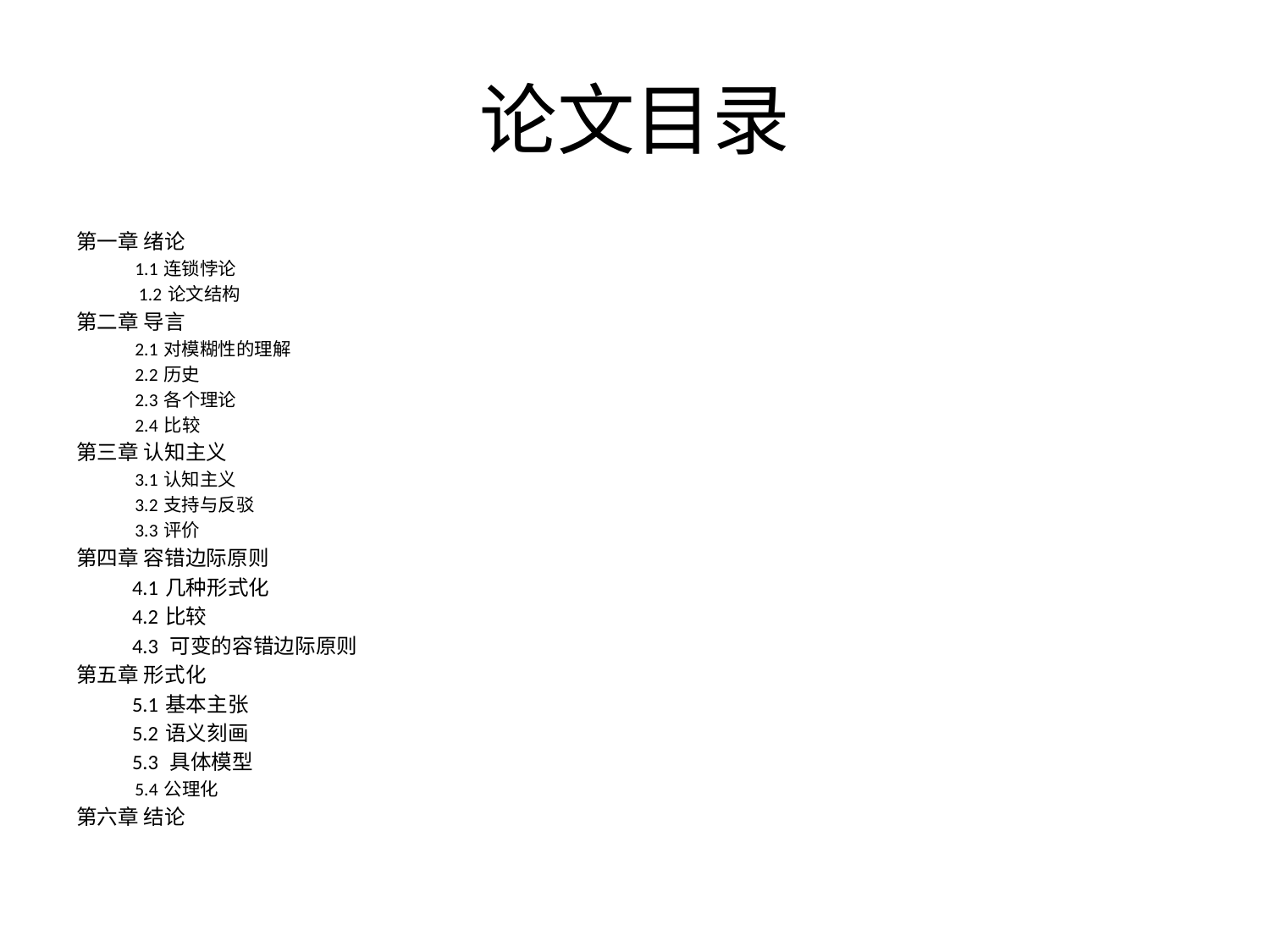

# 论文目录
第一章 绪论
1.1 连锁悖论
 1.2 论文结构
第二章 导言
2.1 对模糊性的理解
2.2 历史
2.3 各个理论
2.4 比较
第三章 认知主义
3.1 认知主义
3.2 支持与反驳
3.3 评价
第四章 容错边际原则
            4.1 几种形式化
            4.2 比较
            4.3  可变的容错边际原则
第五章 形式化
            5.1 基本主张
            5.2 语义刻画
            5.3  具体模型
5.4 公理化
第六章 结论